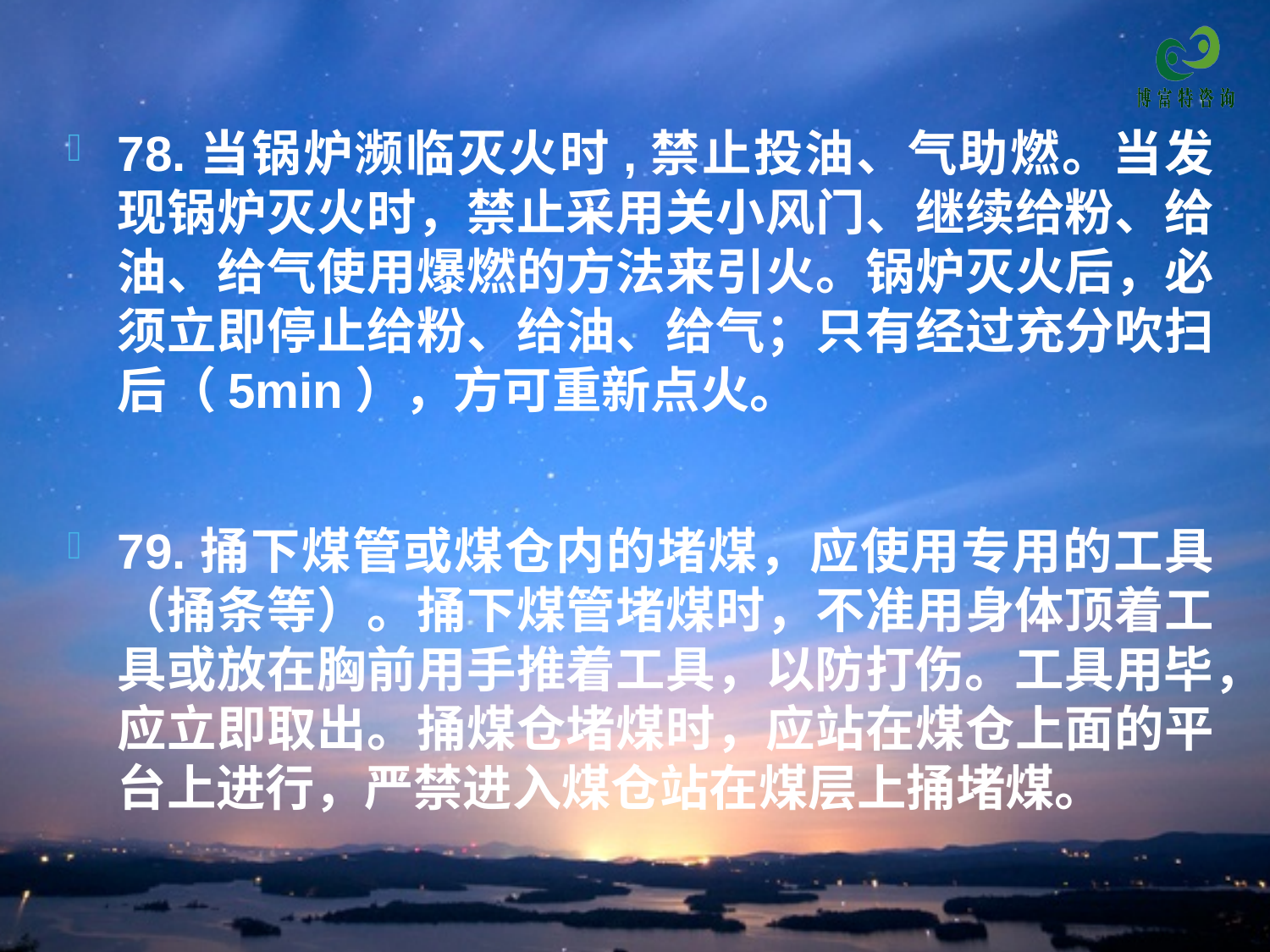

78.当锅炉濒临灭火时,禁止投油、气助燃。当发现锅炉灭火时，禁止采用关小风门、继续给粉、给油、给气使用爆燃的方法来引火。锅炉灭火后，必须立即停止给粉、给油、给气；只有经过充分吹扫后（5min），方可重新点火。

79.捅下煤管或煤仓内的堵煤，应使用专用的工具（捅条等）。捅下煤管堵煤时，不准用身体顶着工具或放在胸前用手推着工具，以防打伤。工具用毕，应立即取出。捅煤仓堵煤时，应站在煤仓上面的平台上进行，严禁进入煤仓站在煤层上捅堵煤。